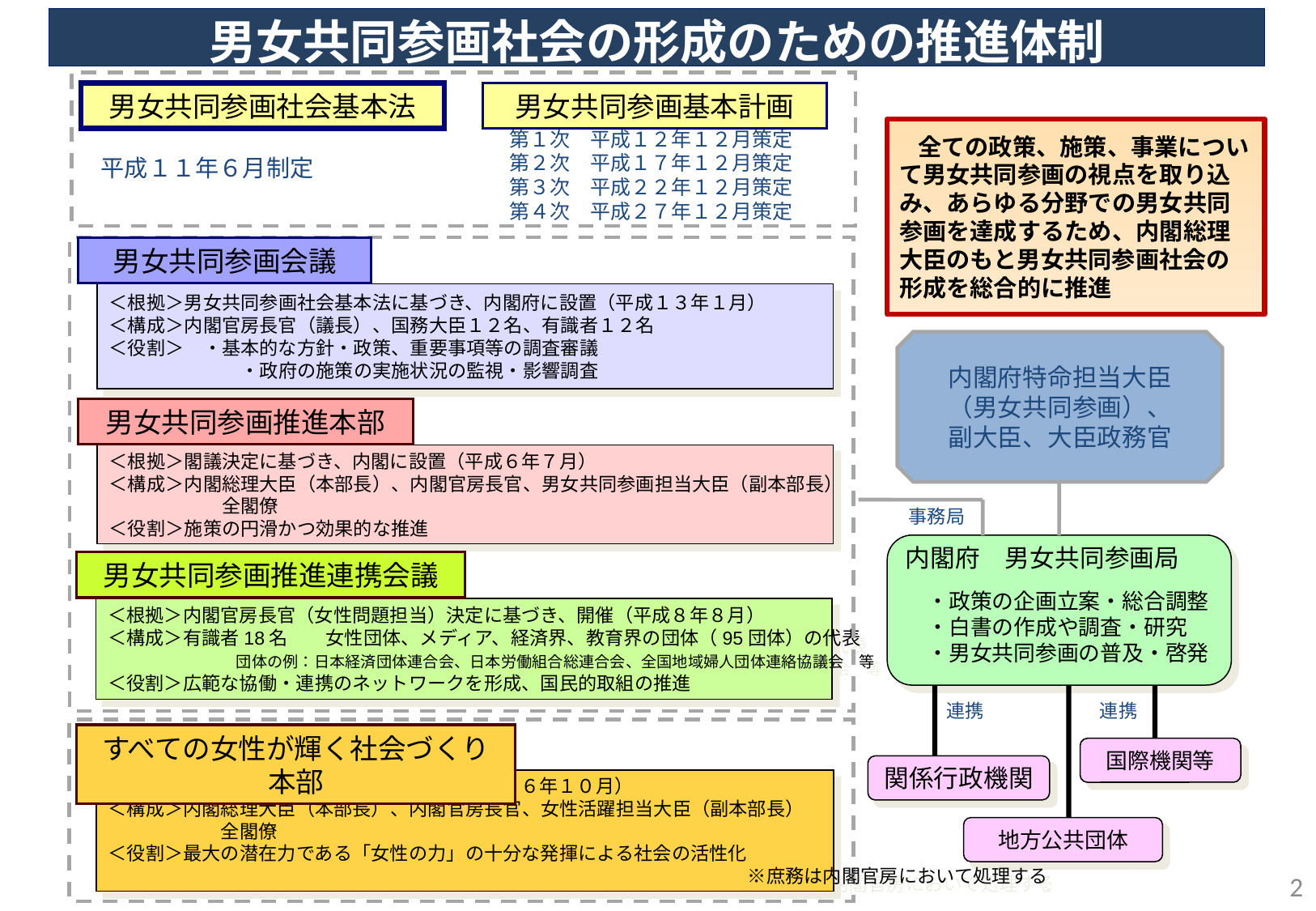

男女共同参画社会の形成のための推進体制

男女共同参画社会基本法
男女共同参画基本計画
第１次　平成１２年１２月策定
第２次　平成１７年１２月策定
第３次　平成２２年１２月策定
第４次　平成２７年１２月策定
平成１１年６月制定
　全ての政策、施策、事業について男女共同参画の視点を取り込み、あらゆる分野での男女共同参画を達成するため、内閣総理大臣のもと男女共同参画社会の形成を総合的に推進

男女共同参画会議
＜根拠＞男女共同参画社会基本法に基づき、内閣府に設置（平成１３年１月）
＜構成＞内閣官房長官（議長）、国務大臣１２名、有識者１２名
＜役割＞　・基本的な方針・政策、重要事項等の調査審議
　　　　　　　・政府の施策の実施状況の監視・影響調査
男女共同参画推進本部
＜根拠＞閣議決定に基づき、内閣に設置（平成６年７月）
＜構成＞内閣総理大臣（本部長）、内閣官房長官、男女共同参画担当大臣（副本部長）
　　　　　　全閣僚
＜役割＞施策の円滑かつ効果的な推進
男女共同参画推進連携会議
＜根拠＞内閣官房長官（女性問題担当）決定に基づき、開催（平成８年８月）
＜構成＞有識者18名　　女性団体、メディア、経済界、教育界の団体（95団体）の代表
　　　　　　　団体の例：日本経済団体連合会、日本労働組合総連合会、全国地域婦人団体連絡協議会　等
＜役割＞広範な協働・連携のネットワークを形成、国民的取組の推進
内閣府特命担当大臣
（男女共同参画）、
副大臣、大臣政務官

事務局

内閣府　男女共同参画局

　・政策の企画立案・総合調整
　・白書の作成や調査・研究
　・男女共同参画の普及・啓発

連携
連携

すべての女性が輝く社会づくり本部
国際機関等
関係行政機関
＜根拠＞閣議決定に基づき、内閣に設置（平成２６年１０月）
＜構成＞内閣総理大臣（本部長）、内閣官房長官、女性活躍担当大臣（副本部長）
　　　　　　全閣僚
＜役割＞最大の潜在力である「女性の力」の十分な発揮による社会の活性化
　　　　　　　　　　　　　　　　　　　　　　　　　　　　　　　　　　※庶務は内閣官房において処理する
地方公共団体
2